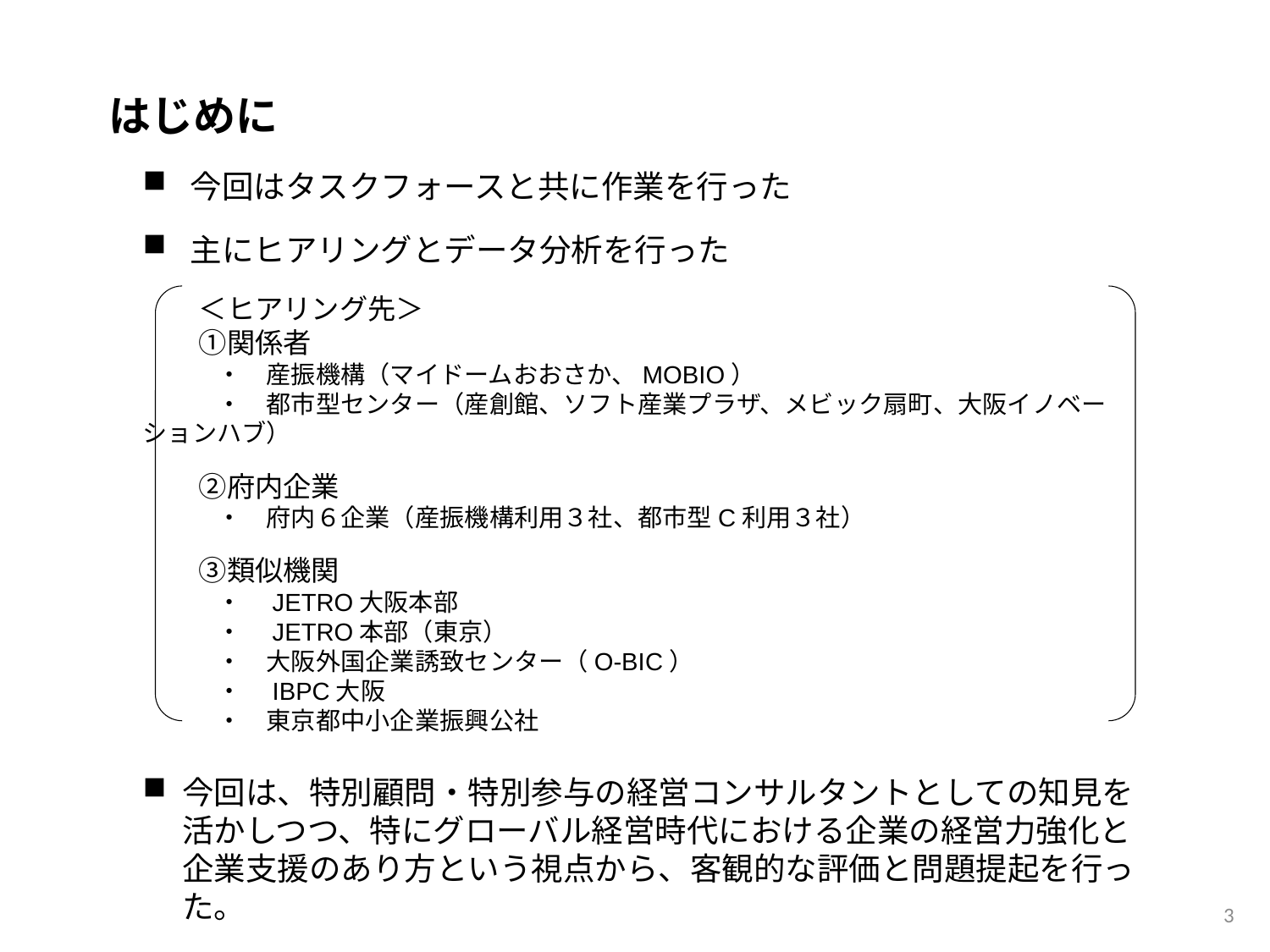

はじめに
今回はタスクフォースと共に作業を行った

主にヒアリングとデータ分析を行った

　　＜ヒアリング先＞
　　①関係者
　　　・　産振機構（マイドームおおさか、MOBIO）
　　　・　都市型センター（産創館、ソフト産業プラザ、メビック扇町、大阪イノベーションハブ）

　　②府内企業
　　　・　府内６企業（産振機構利用３社、都市型C利用３社）

　　③類似機関
　　　・　JETRO大阪本部
　　　・　JETRO本部（東京）
　　　・　大阪外国企業誘致センター（O-BIC）
　　　・　IBPC大阪
　　　・　東京都中小企業振興公社

今回は、特別顧問・特別参与の経営コンサルタントとしての知見を活かしつつ、特にグローバル経営時代における企業の経営力強化と企業支援のあり方という視点から、客観的な評価と問題提起を行った。

3